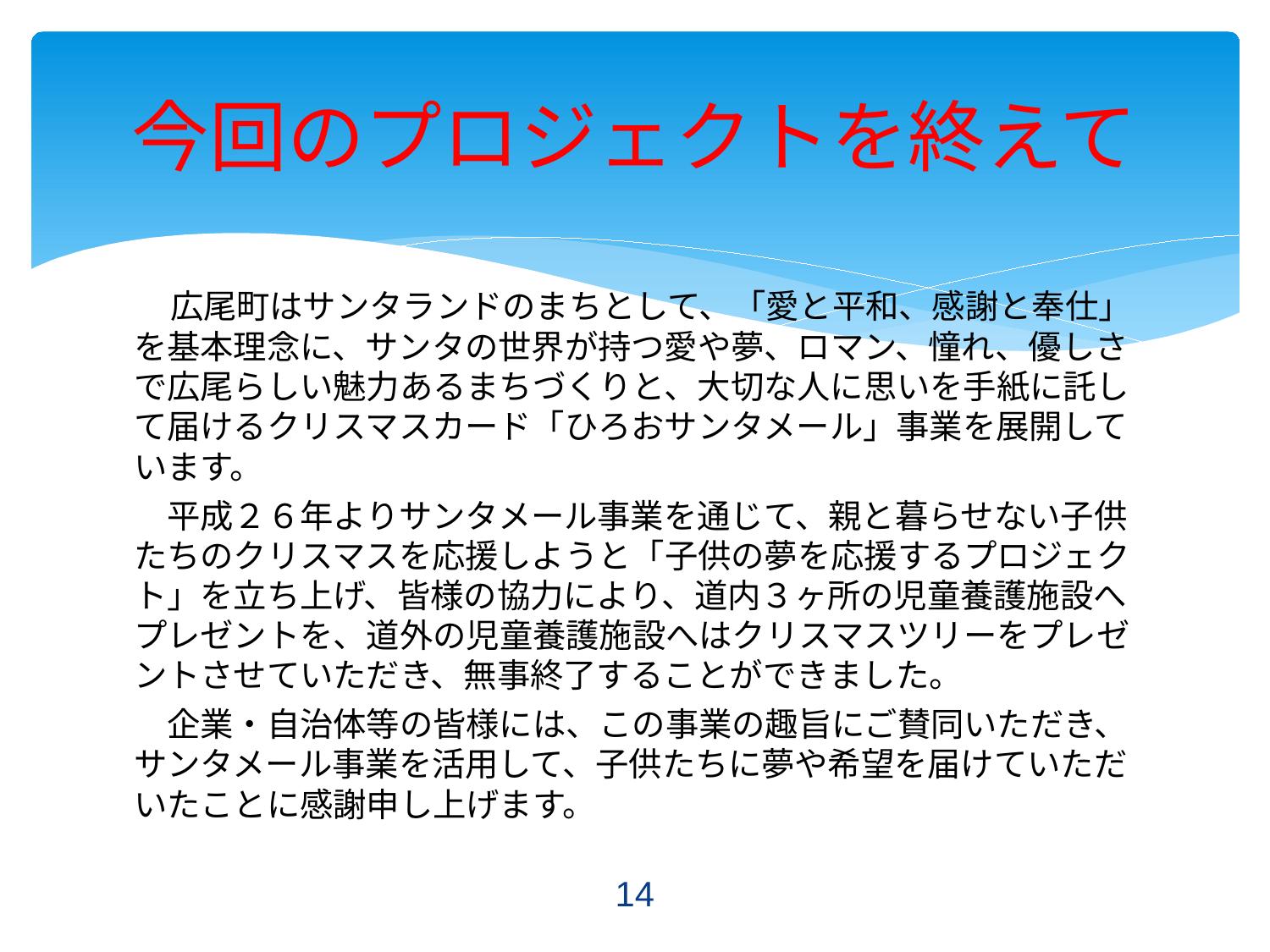

# 今回のプロジェクトを終えて
　広尾町はサンタランドのまちとして、「愛と平和、感謝と奉仕」を基本理念に、サンタの世界が持つ愛や夢、ロマン、憧れ、優しさで広尾らしい魅力あるまちづくりと、大切な人に思いを手紙に託して届けるクリスマスカード「ひろおサンタメール」事業を展開しています。
　平成２６年よりサンタメール事業を通じて、親と暮らせない子供たちのクリスマスを応援しようと「子供の夢を応援するプロジェクト」を立ち上げ、皆様の協力により、道内３ヶ所の児童養護施設へプレゼントを、道外の児童養護施設へはクリスマスツリーをプレゼントさせていただき、無事終了することができました。
　企業・自治体等の皆様には、この事業の趣旨にご賛同いただき、サンタメール事業を活用して、子供たちに夢や希望を届けていただいたことに感謝申し上げます。
14